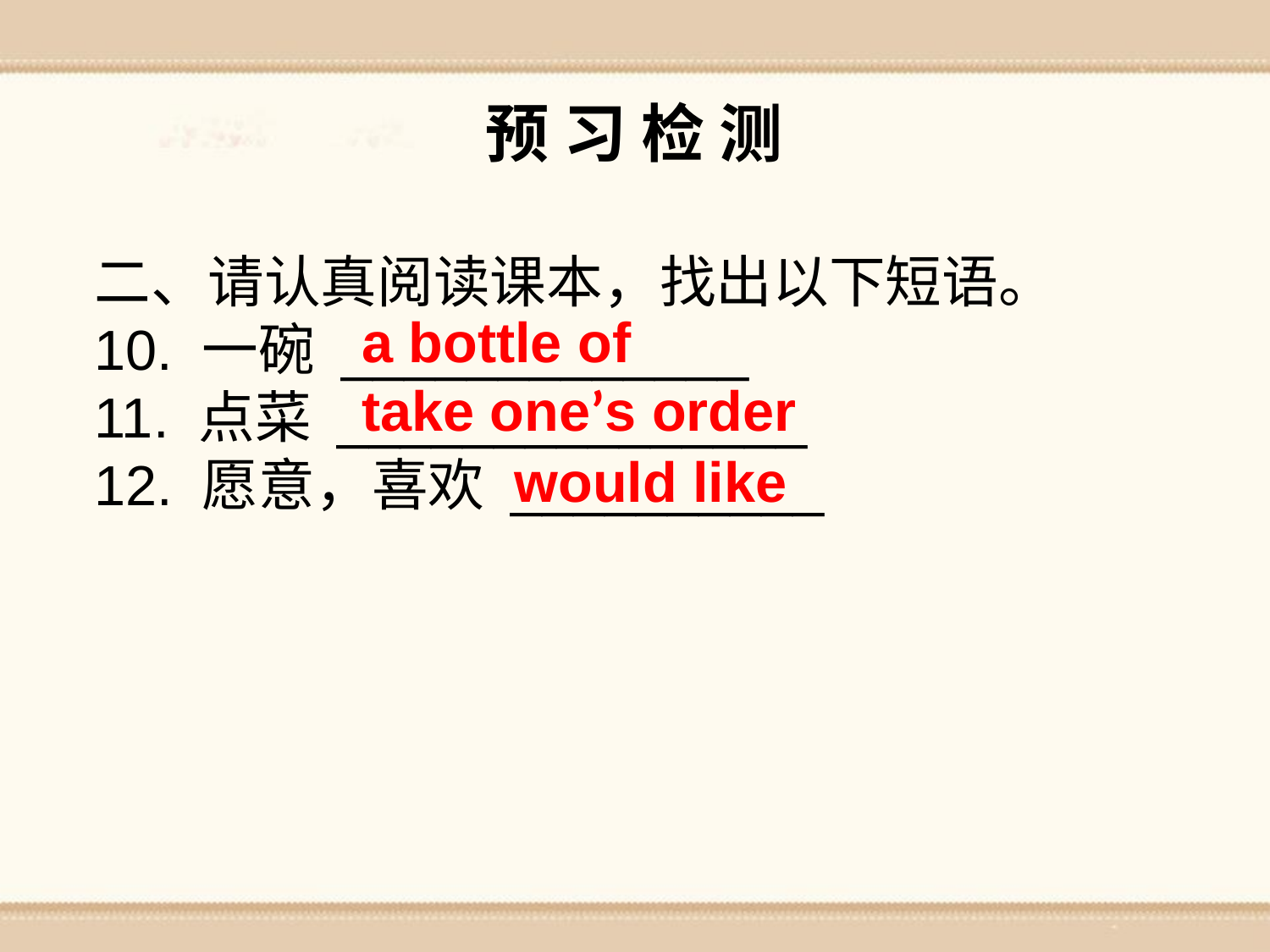

预 习 检 测
二、请认真阅读课本，找出以下短语。
10. 一碗 _____________
11. 点菜 _______________
12. 愿意，喜欢 __________
a bottle of
take one’s order
would like